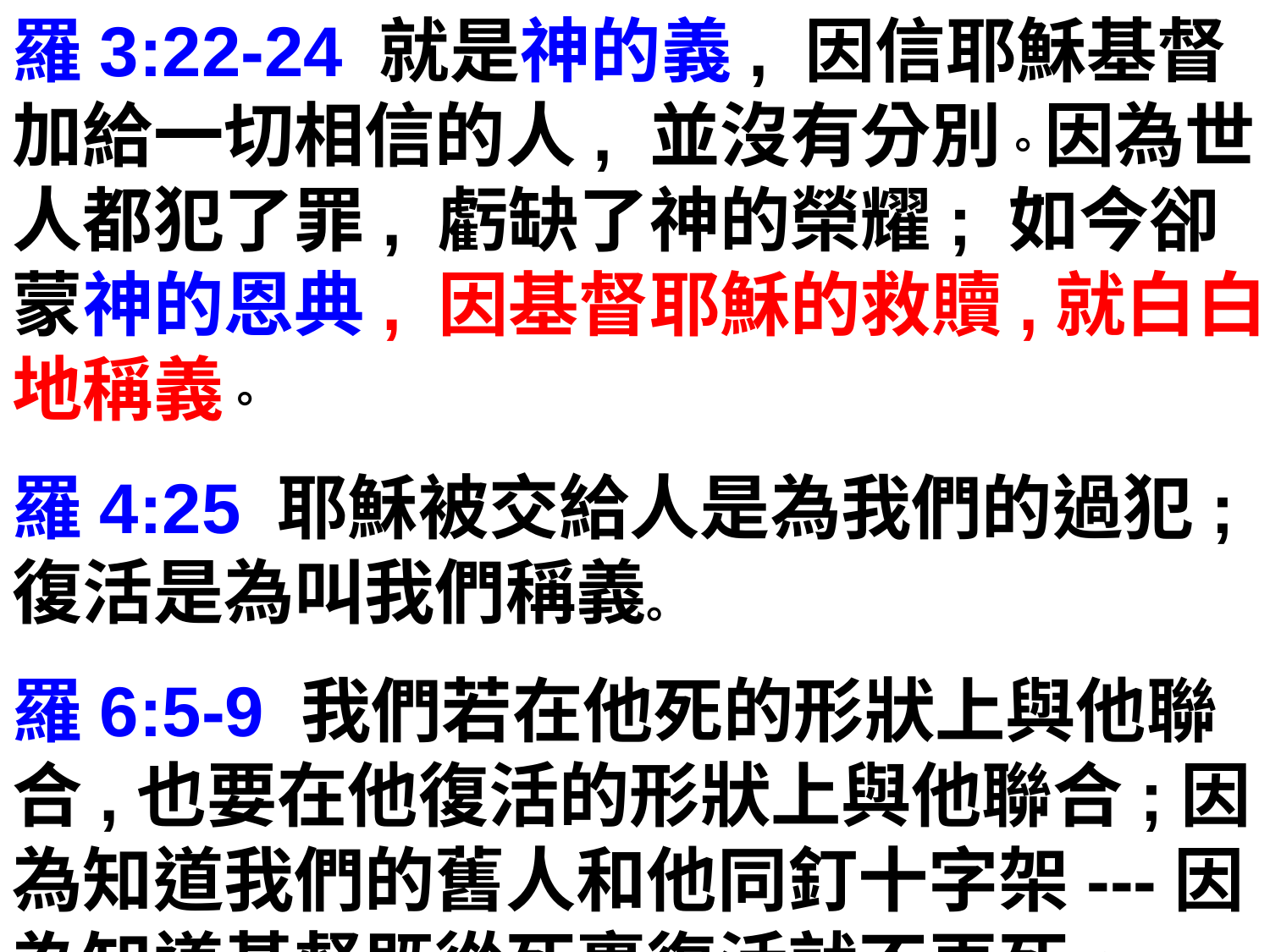

羅3:22-24 就是神的義, 因信耶穌基督加給一切相信的人, 並沒有分別。因為世人都犯了罪, 虧缺了神的榮耀; 如今卻蒙神的恩典, 因基督耶穌的救贖,就白白地稱義。

羅4:25 耶穌被交給人是為我們的過犯; 復活是為叫我們稱義。

羅6:5-9 我們若在他死的形狀上與他聯合,也要在他復活的形狀上與他聯合;因為知道我們的舊人和他同釘十字架---因為知道基督既從死裏復活就不再死。